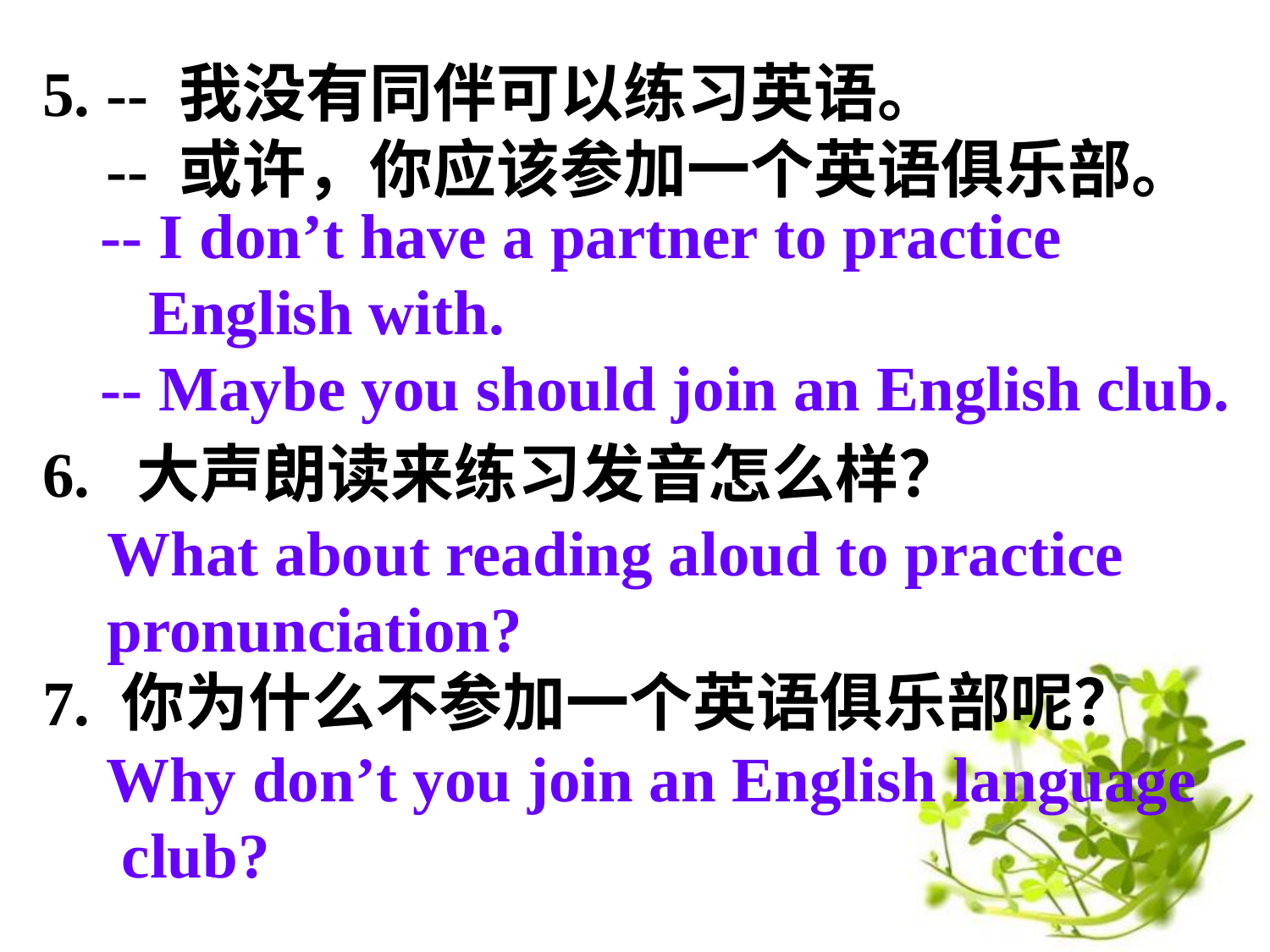

5. -- 我没有同伴可以练习英语。
    -- 或许，你应该参加一个英语俱乐部。

6.  大声朗读来练习发音怎么样？

7. 你为什么不参加一个英语俱乐部呢？
    Why don’t you join an English language
     club?
    -- I don’t have a partner to practice
       English with. 
    -- Maybe you should join an English club.
What about reading aloud to practice
pronunciation?